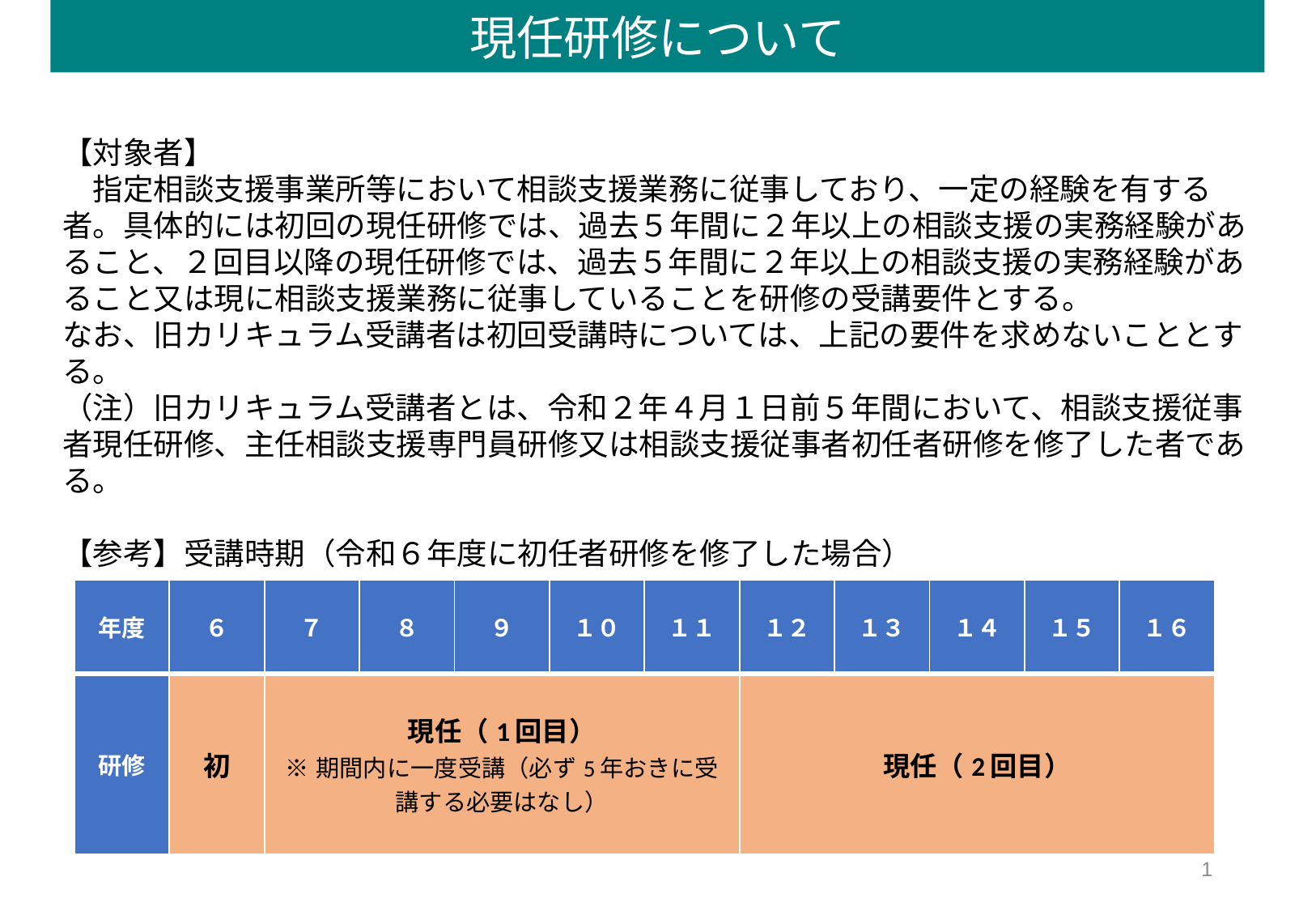

現任研修について
【対象者】
　指定相談支援事業所等において相談支援業務に従事しており、一定の経験を有する者。具体的には初回の現任研修では、過去５年間に２年以上の相談支援の実務経験があること、２回目以降の現任研修では、過去５年間に２年以上の相談支援の実務経験があること又は現に相談支援業務に従事していることを研修の受講要件とする。
なお、旧カリキュラム受講者は初回受講時については、上記の要件を求めないこととする。
（注）旧カリキュラム受講者とは、令和２年４月１日前５年間において、相談支援従事者現任研修、主任相談支援専門員研修又は相談支援従事者初任者研修を修了した者である。

【参考】受講時期（令和６年度に初任者研修を修了した場合）

| 年度 | ６ | ７ | ８ | ９ | １０ | １１ | １２ | １３ | １４ | １５ | １６ |
| --- | --- | --- | --- | --- | --- | --- | --- | --- | --- | --- | --- |
| 研修 | 初 | 現任（1回目） ※期間内に一度受講（必ず5年おきに受講する必要はなし） |  |  |  |  | 現任（2回目） |  |  |  |  |
1